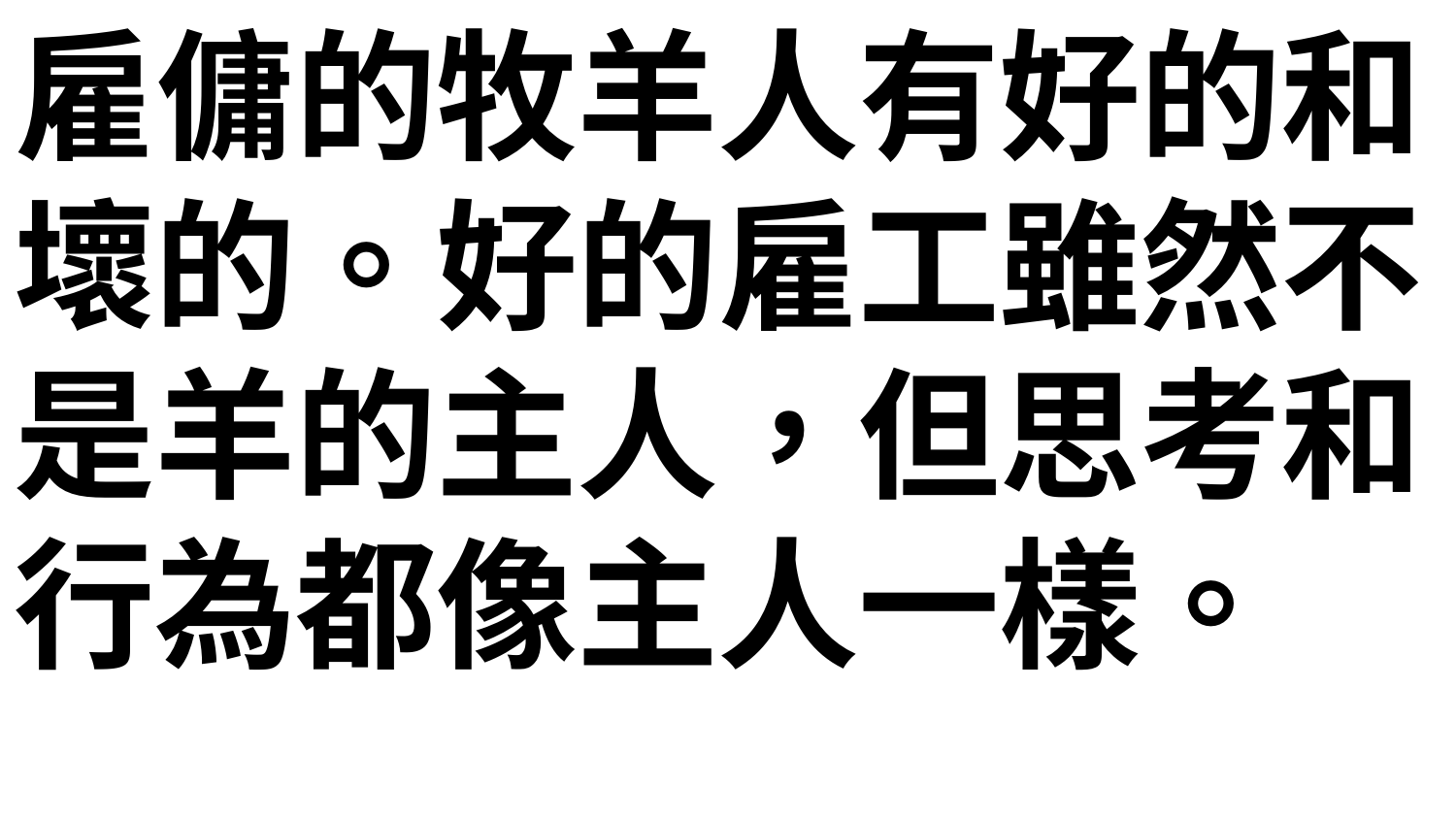

雇傭的牧羊人有好的和壞的。好的雇工雖然不是羊的主人，但思考和行為都像主人一樣。